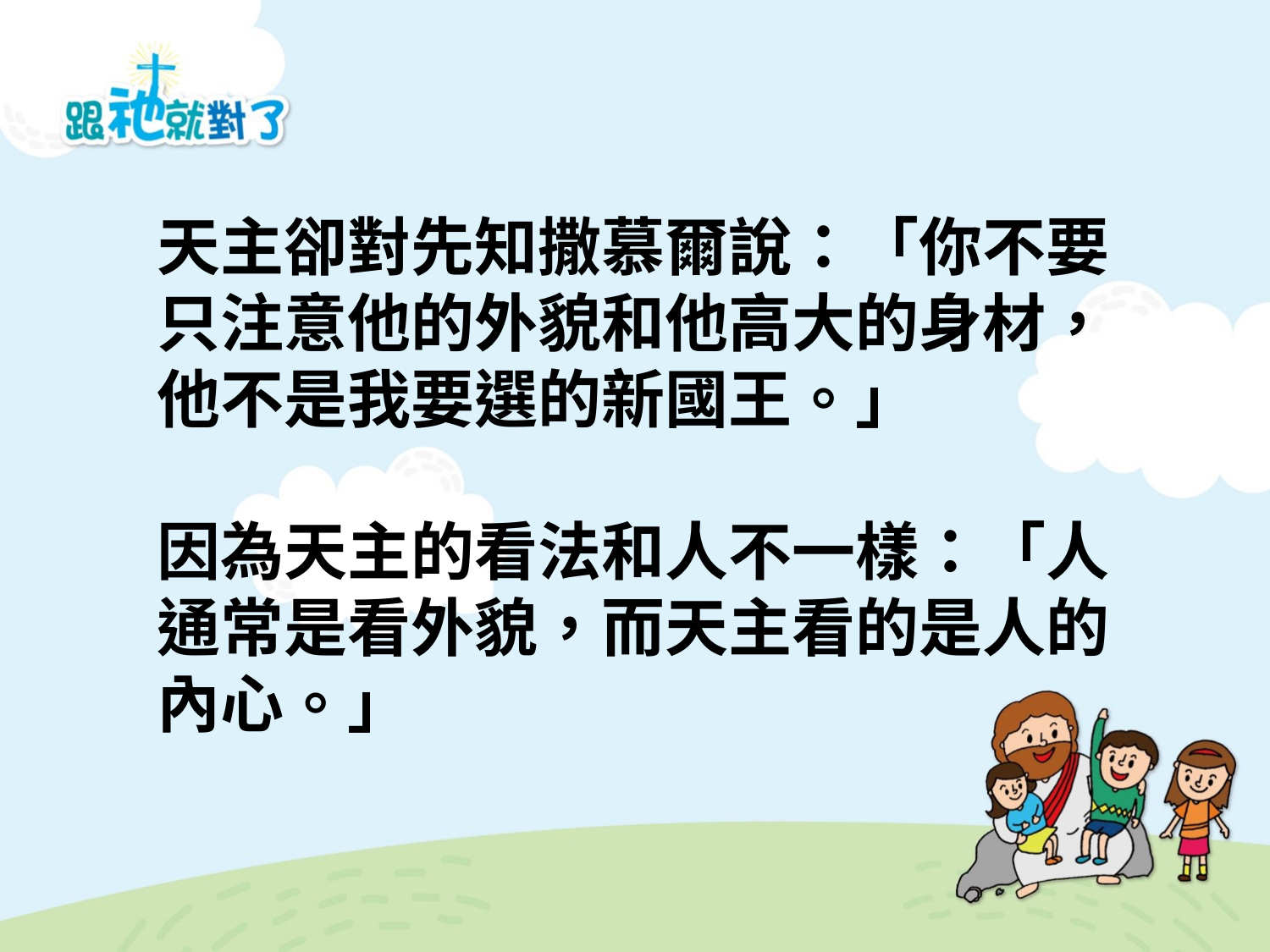

天主卻對先知撒慕爾說：「你不要只注意他的外貌和他高大的身材，他不是我要選的新國王。」

因為天主的看法和人不一樣：「人通常是看外貌，而天主看的是人的內心。」